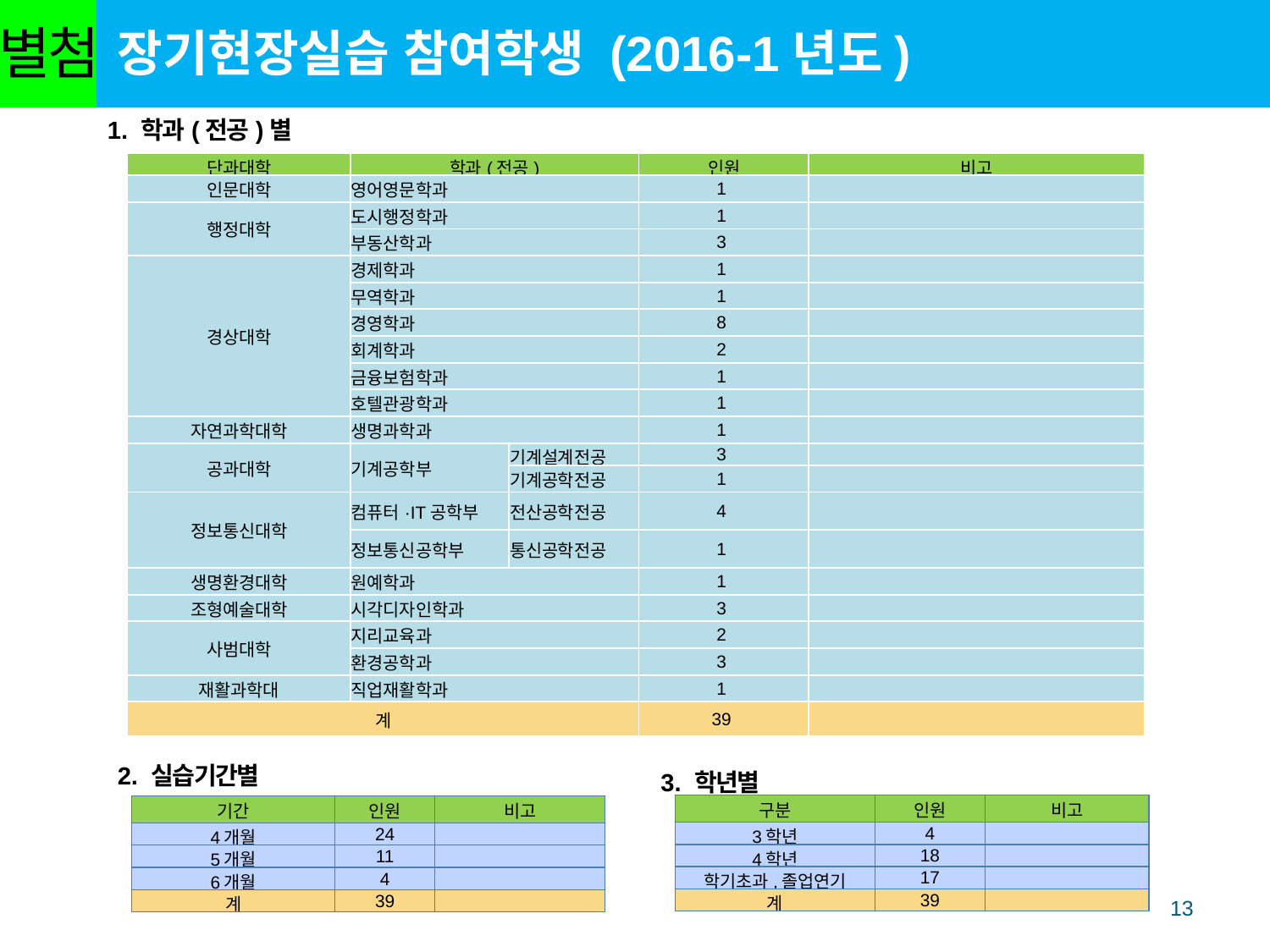

장기현장실습 참여학생 (2016-1년도)
별첨
1. 학과(전공)별
| 단과대학 | 학과(전공) |  | 인원 | 비고 |
| --- | --- | --- | --- | --- |
| 인문대학 | 영어영문학과 |  | 1 |  |
| 행정대학 | 도시행정학과 |  | 1 |  |
|  | 부동산학과 |  | 3 |  |
| 경상대학 | 경제학과 |  | 1 |  |
|  | 무역학과 |  | 1 |  |
|  | 경영학과 |  | 8 |  |
|  | 회계학과 |  | 2 |  |
|  | 금융보험학과 |  | 1 |  |
|  | 호텔관광학과 |  | 1 |  |
| 자연과학대학 | 생명과학과 |  | 1 |  |
| 공과대학 | 기계공학부 | 기계설계전공 | 3 |  |
|  |  | 기계공학전공 | 1 |  |
| 정보통신대학 | 컴퓨터·IT공학부 | 전산공학전공 | 4 |  |
|  | 정보통신공학부 | 통신공학전공 | 1 |  |
| 생명환경대학 | 원예학과 |  | 1 |  |
| 조형예술대학 | 시각디자인학과 |  | 3 |  |
| 사범대학 | 지리교육과 |  | 2 |  |
|  | 환경공학과 |  | 3 |  |
| 재활과학대 | 직업재활학과 |  | 1 |  |
| 계 |  |  | 39 |  |
2. 실습기간별
3. 학년별
| 구분 | 인원 | 비고 |
| --- | --- | --- |
| 3학년 | 4 |  |
| 4학년 | 18 |  |
| 학기초과,졸업연기 | 17 |  |
| 계 | 39 |  |
| 기간 | 인원 | 비고 |
| --- | --- | --- |
| 4개월 | 24 |  |
| 5개월 | 11 |  |
| 6개월 | 4 |  |
| 계 | 39 |  |
13